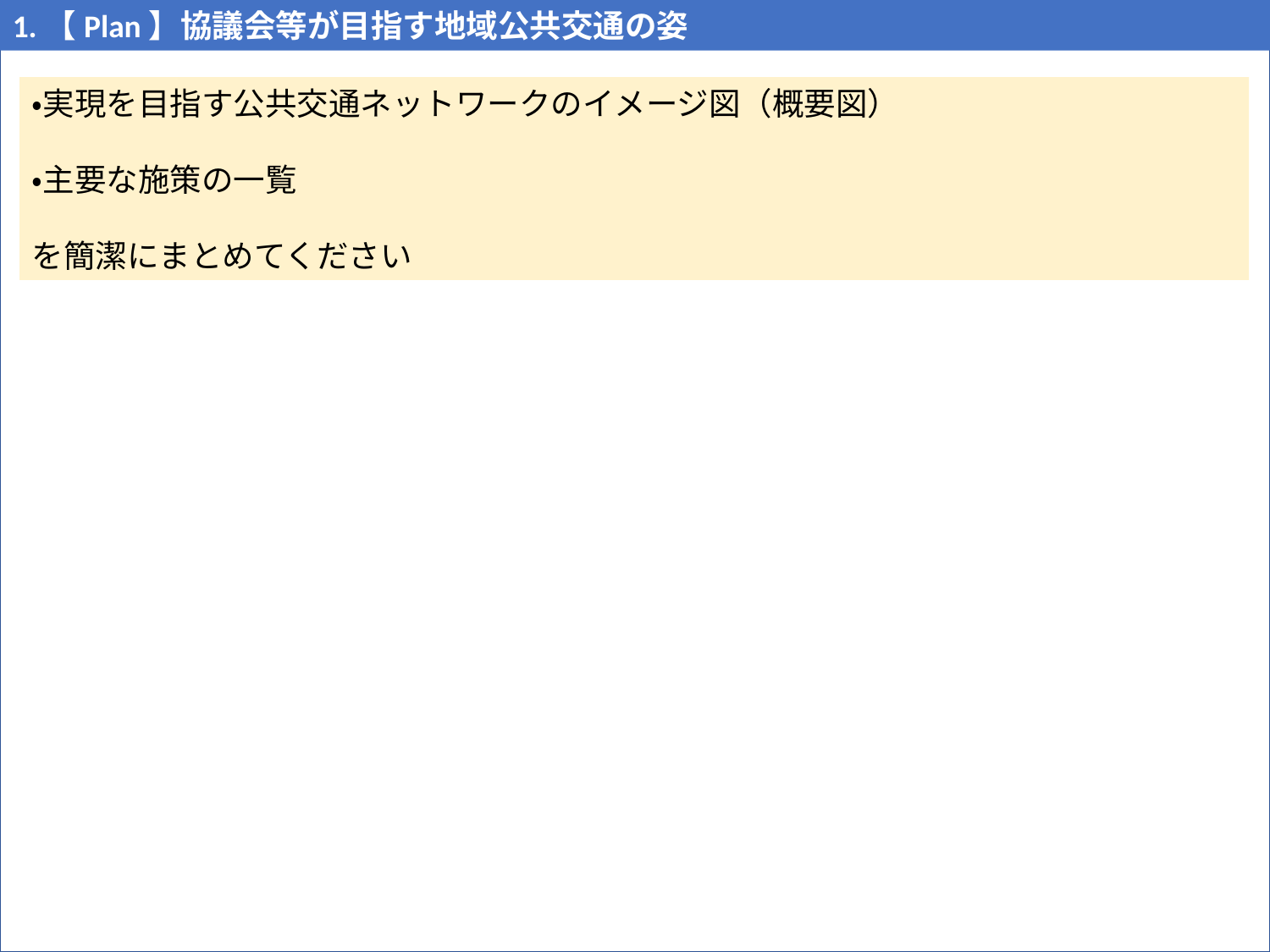

1.【Plan】協議会等が目指す地域公共交通の姿
2
・実現を目指す公共交通ネットワークのイメージ図（概要図）

・主要な施策の一覧

を簡潔にまとめてください